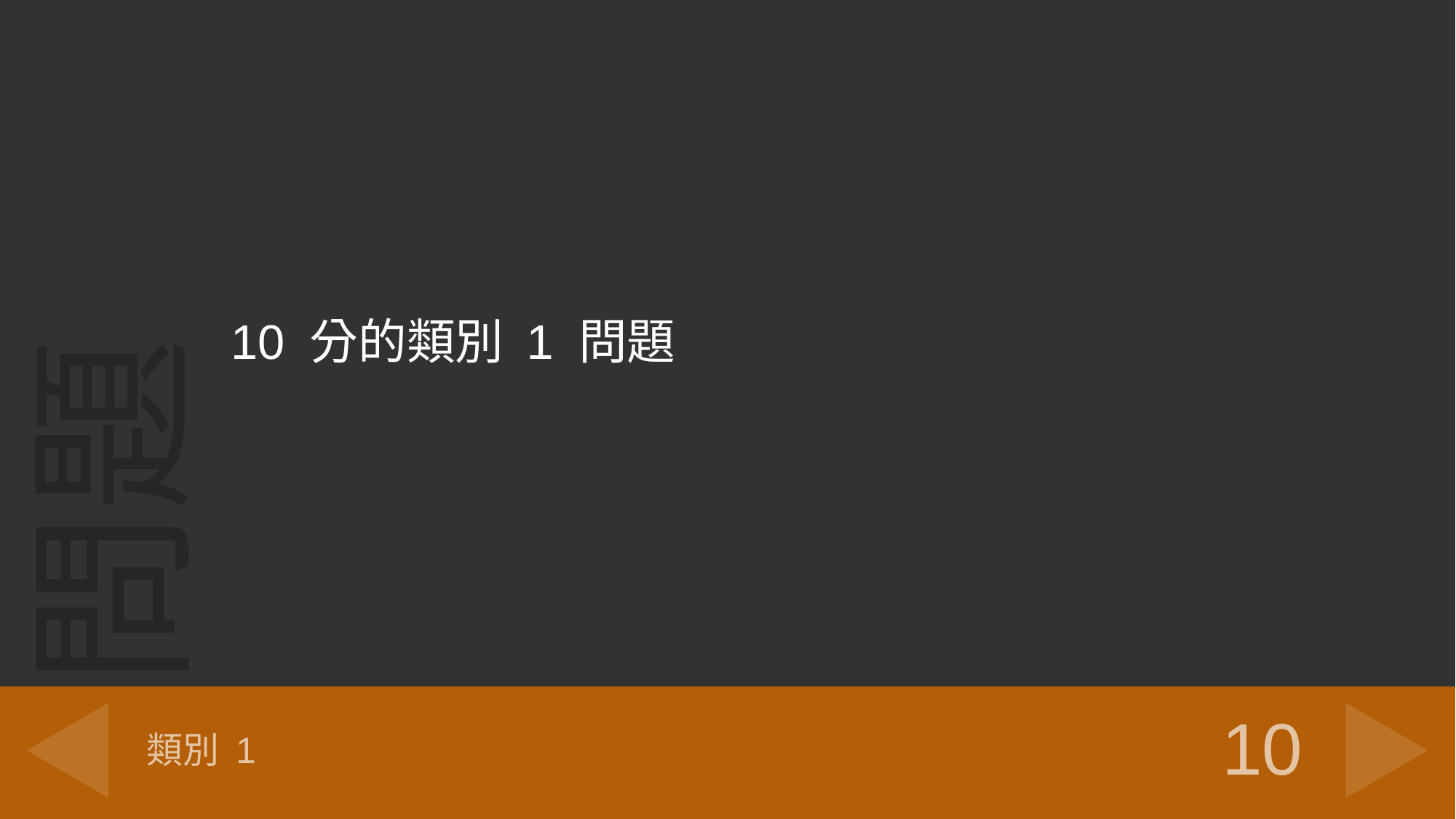

10 分的類別 1 問題
# 類別 1
10